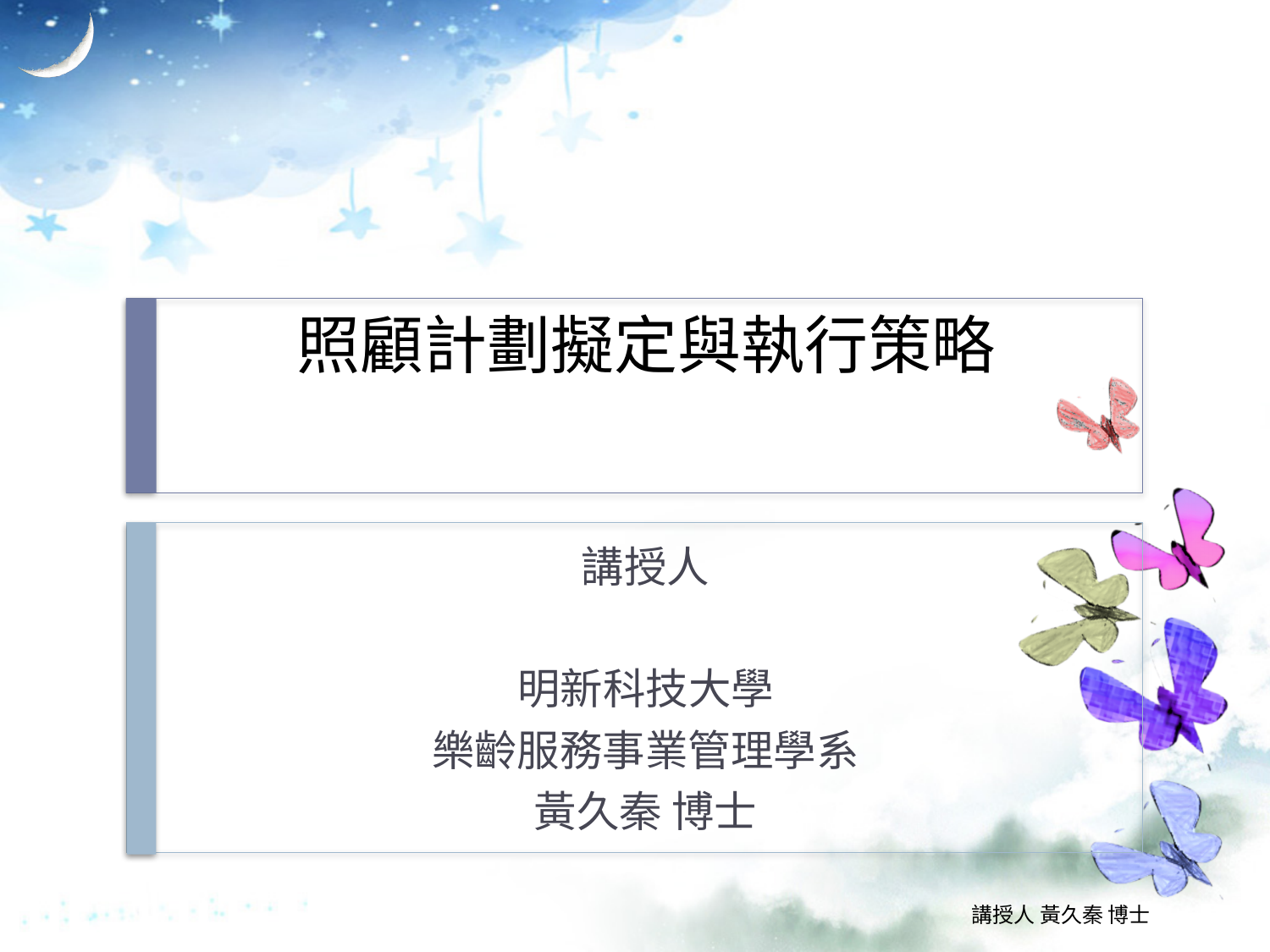

# 照顧計劃擬定與執行策略
講授人

明新科技大學
樂齡服務事業管理學系
黃久秦 博士